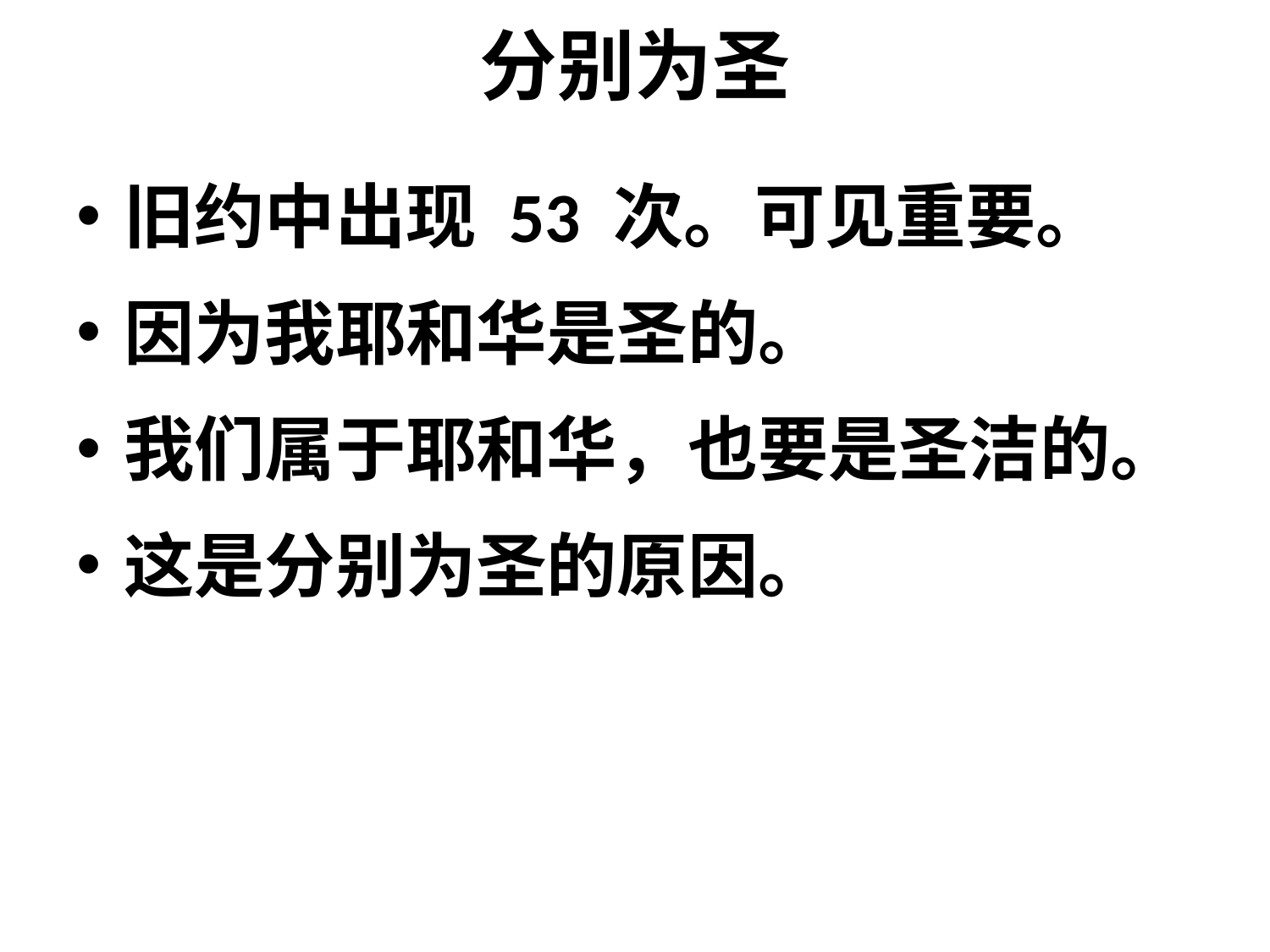

# 分别为圣
旧约中出现 53 次。可见重要。
因为我耶和华是圣的。
我们属于耶和华，也要是圣洁的。
这是分别为圣的原因。